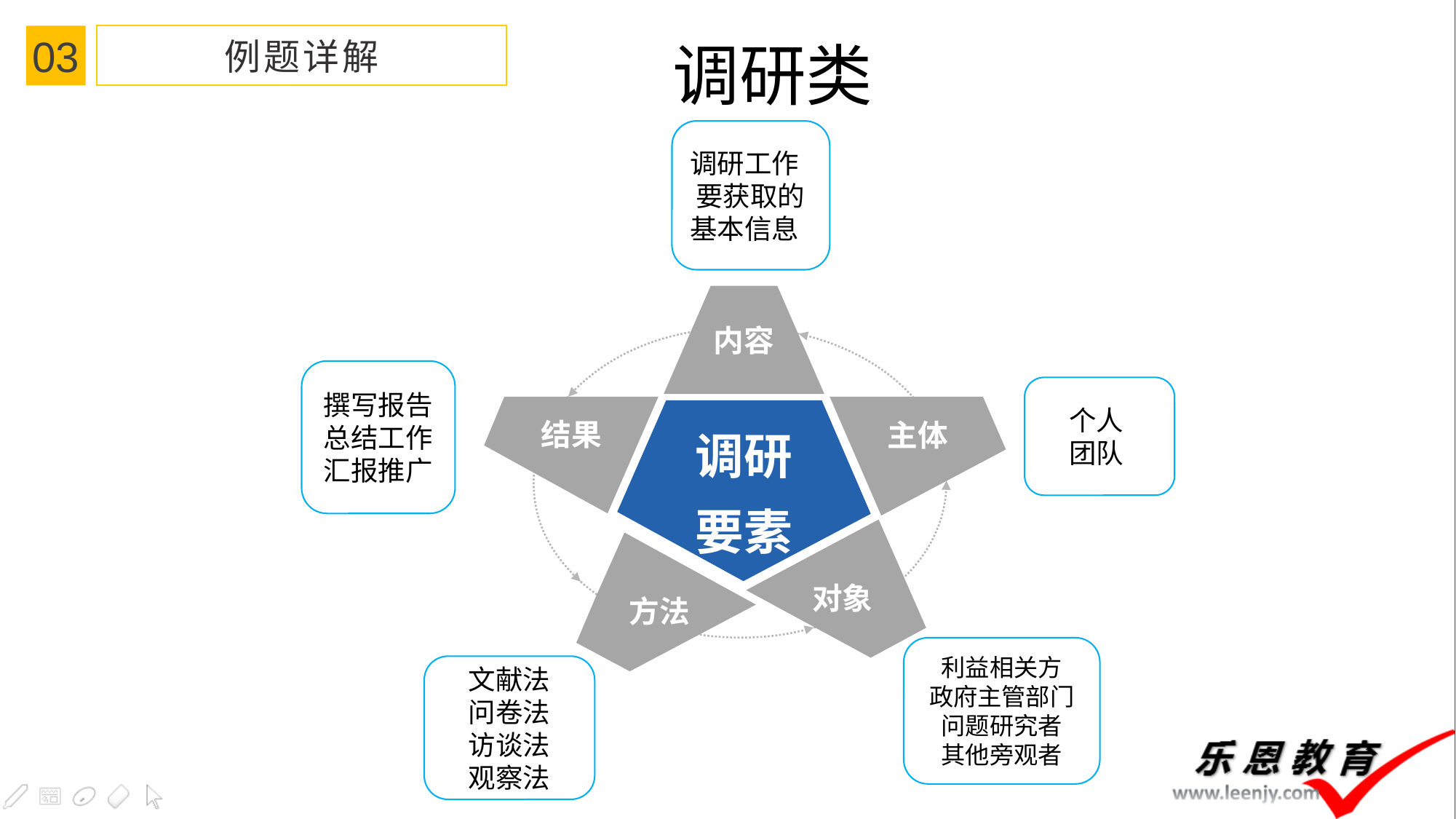

# 调研类
03
例题详解

调研工作    要获取的 基本信息

内容

撰写报告
总结工作
汇报推广
个人
团队
结果

主体
调研
要素

对象
方法

利益相关方
政府主管部门
问题研究者
其他旁观者
文献法
问卷法
访谈法
观察法